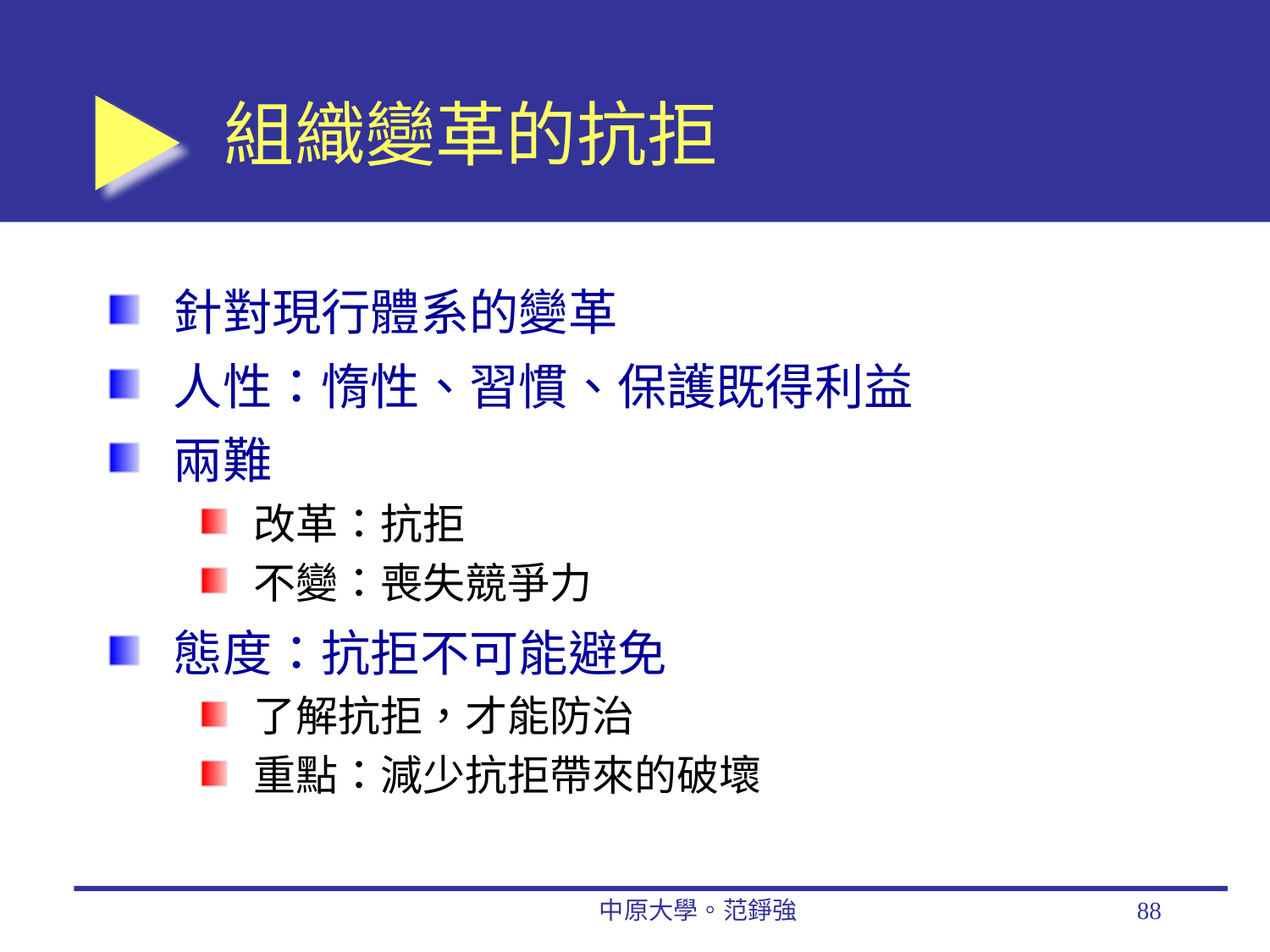

# 組織變革的抗拒
針對現行體系的變革
人性：惰性、習慣、保護既得利益
兩難
改革：抗拒
不變：喪失競爭力
態度：抗拒不可能避免
了解抗拒，才能防治
重點：減少抗拒帶來的破壞
中原大學。范錚強
88